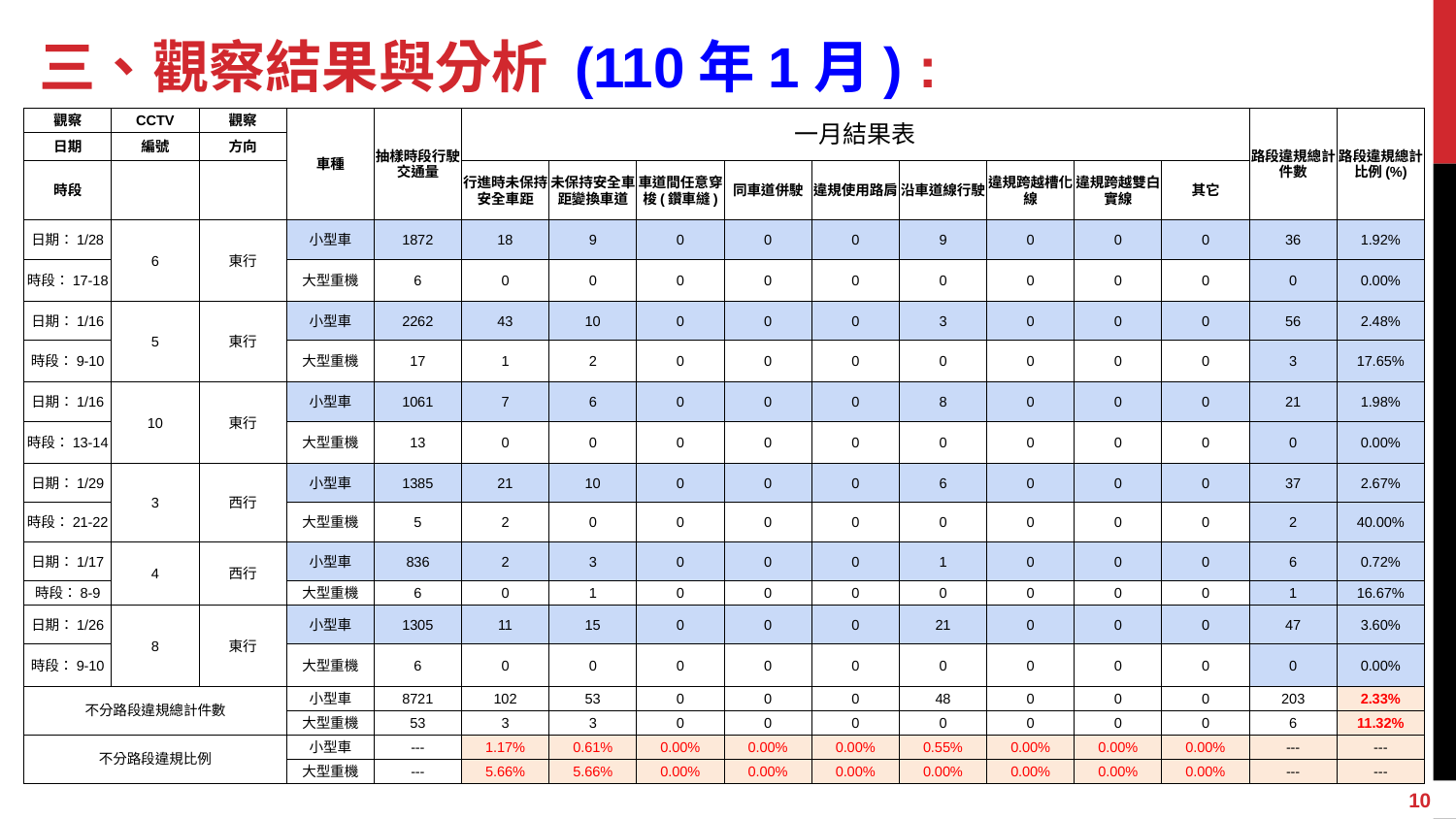

# 三、觀察結果與分析 (110年1月) :
| 觀察 | CCTV | 觀察 | 車種 | 抽樣時段行駛交通量 | 一月結果表 |  |  |  |  |  |  |  |  | 路段違規總計件數 | 路段違規總計比例(%) |
| --- | --- | --- | --- | --- | --- | --- | --- | --- | --- | --- | --- | --- | --- | --- | --- |
| 日期 | 編號 | 方向 |  |  |  |  |  |  |  |  |  |  |  |  |  |
| 時段 |  |  |  |  | 行進時未保持安全車距 | 未保持安全車距變換車道 | 車道間任意穿梭(鑽車縫) | 同車道併駛 | 違規使用路肩 | 沿車道線行駛 | 違規跨越槽化線 | 違規跨越雙白實線 | 其它 |  |  |
| 日期：1/28 | 6 | 東行 | 小型車 | 1872 | 18 | 9 | 0 | 0 | 0 | 9 | 0 | 0 | 0 | 36 | 1.92% |
| 時段：17-18 |  |  | 大型重機 | 6 | 0 | 0 | 0 | 0 | 0 | 0 | 0 | 0 | 0 | 0 | 0.00% |
| 日期：1/16 | 5 | 東行 | 小型車 | 2262 | 43 | 10 | 0 | 0 | 0 | 3 | 0 | 0 | 0 | 56 | 2.48% |
| 時段：9-10 |  |  | 大型重機 | 17 | 1 | 2 | 0 | 0 | 0 | 0 | 0 | 0 | 0 | 3 | 17.65% |
| 日期：1/16 | 10 | 東行 | 小型車 | 1061 | 7 | 6 | 0 | 0 | 0 | 8 | 0 | 0 | 0 | 21 | 1.98% |
| 時段：13-14 |  |  | 大型重機 | 13 | 0 | 0 | 0 | 0 | 0 | 0 | 0 | 0 | 0 | 0 | 0.00% |
| 日期：1/29 | 3 | 西行 | 小型車 | 1385 | 21 | 10 | 0 | 0 | 0 | 6 | 0 | 0 | 0 | 37 | 2.67% |
| 時段：21-22 |  |  | 大型重機 | 5 | 2 | 0 | 0 | 0 | 0 | 0 | 0 | 0 | 0 | 2 | 40.00% |
| 日期：1/17 | 4 | 西行 | 小型車 | 836 | 2 | 3 | 0 | 0 | 0 | 1 | 0 | 0 | 0 | 6 | 0.72% |
| 時段：8-9 |  |  | 大型重機 | 6 | 0 | 1 | 0 | 0 | 0 | 0 | 0 | 0 | 0 | 1 | 16.67% |
| 日期：1/26 | 8 | 東行 | 小型車 | 1305 | 11 | 15 | 0 | 0 | 0 | 21 | 0 | 0 | 0 | 47 | 3.60% |
| 時段：9-10 |  |  | 大型重機 | 6 | 0 | 0 | 0 | 0 | 0 | 0 | 0 | 0 | 0 | 0 | 0.00% |
| 不分路段違規總計件數 |  |  | 小型車 | 8721 | 102 | 53 | 0 | 0 | 0 | 48 | 0 | 0 | 0 | 203 | 2.33% |
|  |  |  | 大型重機 | 53 | 3 | 3 | 0 | 0 | 0 | 0 | 0 | 0 | 0 | 6 | 11.32% |
| 不分路段違規比例 |  |  | 小型車 | --- | 1.17% | 0.61% | 0.00% | 0.00% | 0.00% | 0.55% | 0.00% | 0.00% | 0.00% | --- | --- |
|  |  |  | 大型重機 | --- | 5.66% | 5.66% | 0.00% | 0.00% | 0.00% | 0.00% | 0.00% | 0.00% | 0.00% | --- | --- |
10